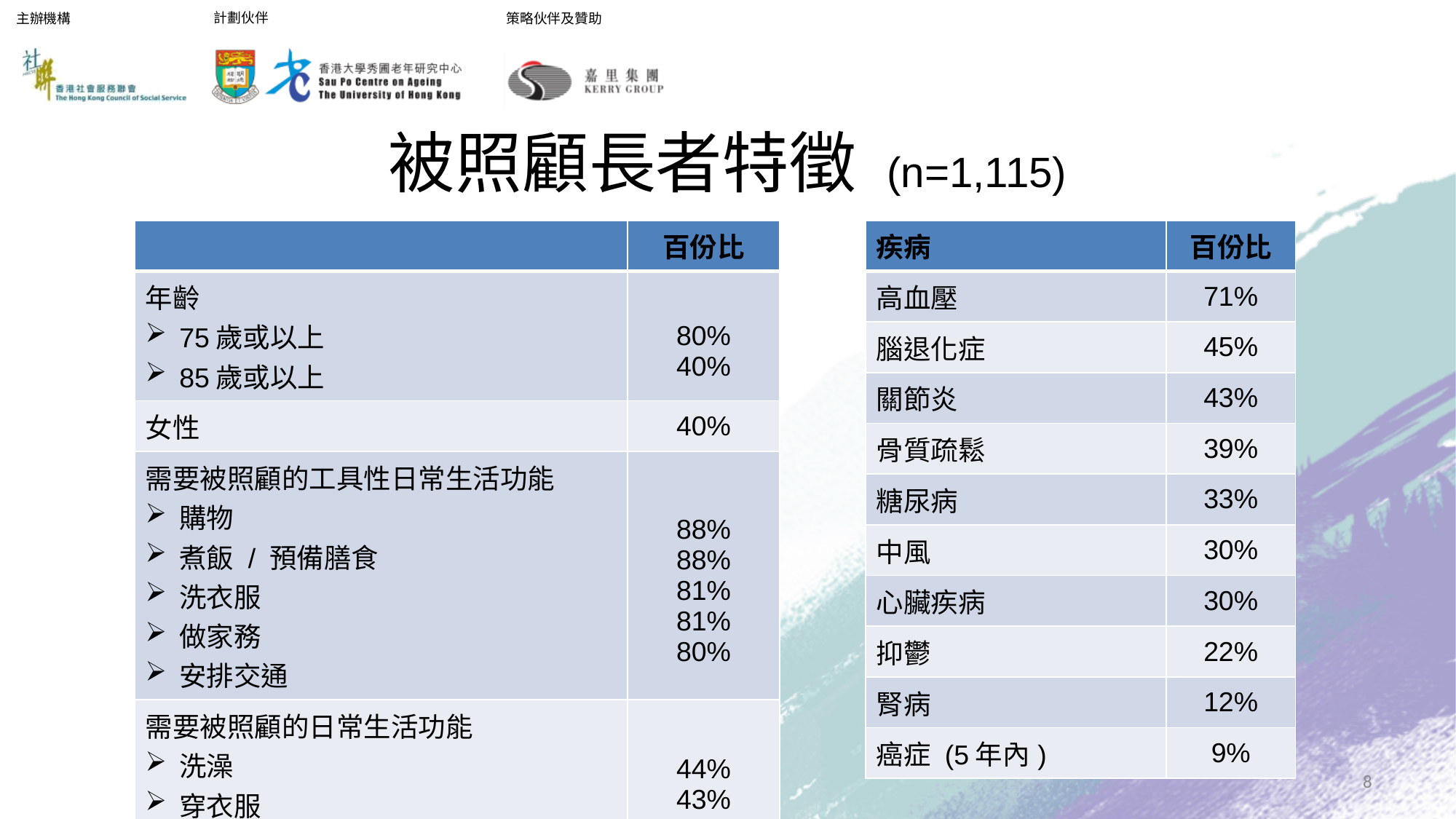

# 被照顧長者特徵 (n=1,115)
|  | 百份比 |
| --- | --- |
| 年齡 75歲或以上 85歲或以上 | 80% 40% |
| 女性 | 40% |
| 需要被照顧的工具性日常生活功能 購物 煮飯 / 預備膳食 洗衣服 做家務 安排交通 | 88% 88% 81% 81% 80% |
| 需要被照顧的日常生活功能 洗澡 穿衣服 從床或椅起身 | 44% 43% 35% |
| 疾病 | 百份比 |
| --- | --- |
| 高血壓 | 71% |
| 腦退化症 | 45% |
| 關節炎 | 43% |
| 骨質疏鬆 | 39% |
| 糖尿病 | 33% |
| 中風 | 30% |
| 心臟疾病 | 30% |
| 抑鬱 | 22% |
| 腎病 | 12% |
| 癌症 (5年內) | 9% |
8